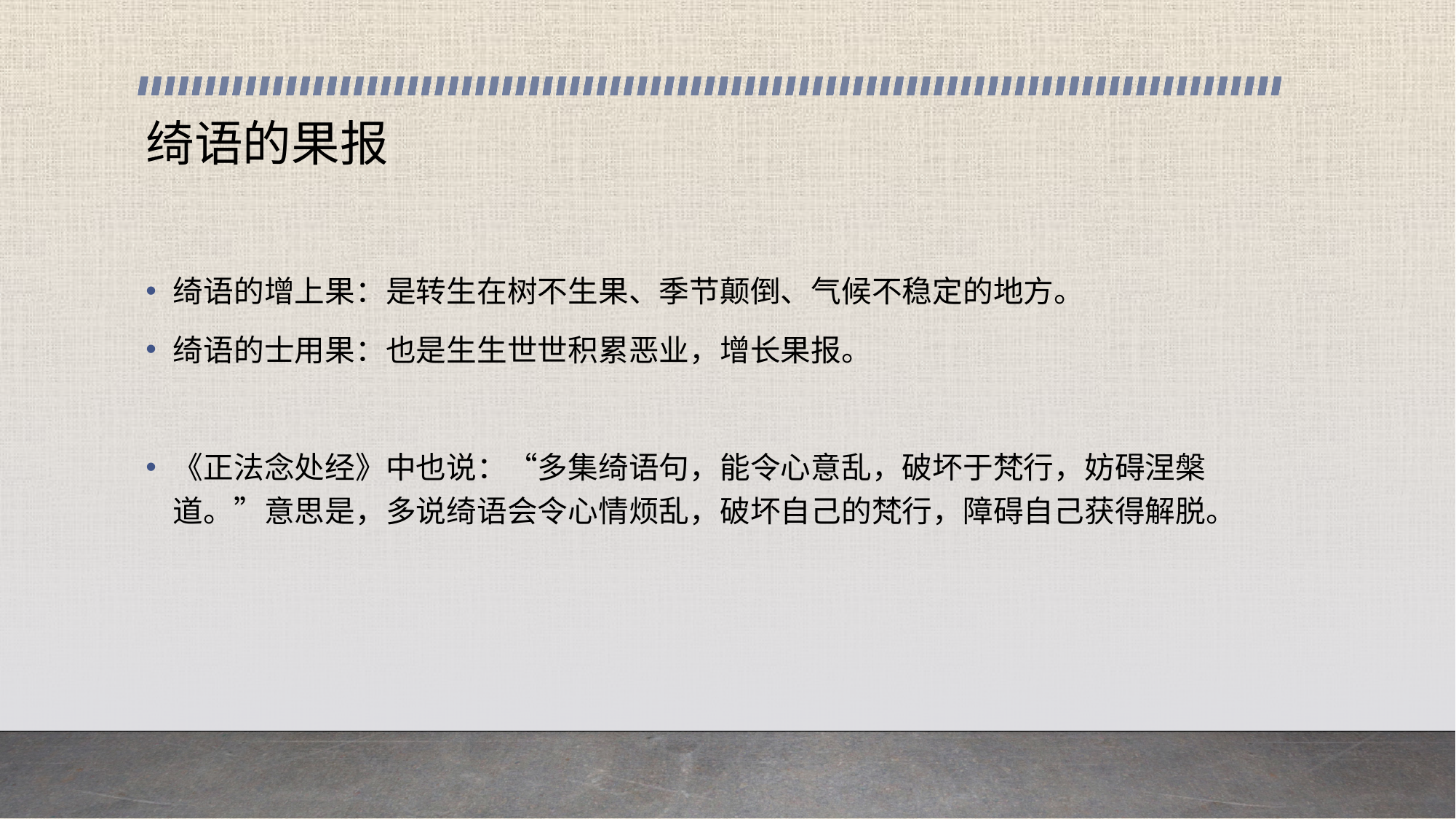

# 绮语的果报
绮语的增上果：是转生在树不生果、季节颠倒、气候不稳定的地方。
绮语的士用果：也是生生世世积累恶业，增长果报。

《正法念处经》中也说：“多集绮语句，能令心意乱，破坏于梵行，妨碍涅槃道。”意思是，多说绮语会令心情烦乱，破坏自己的梵行，障碍自己获得解脱。